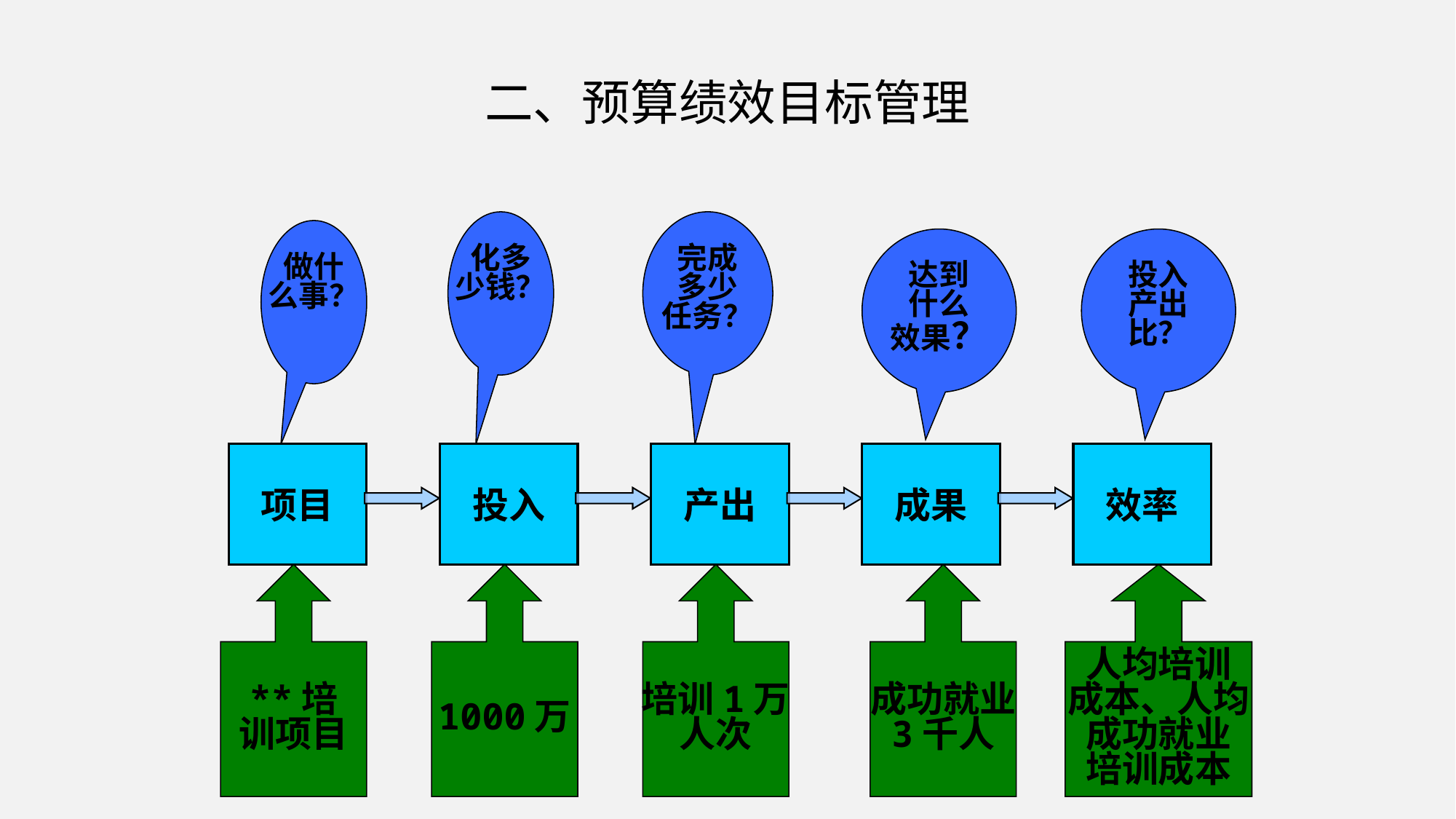

# 二、预算绩效目标管理
化多
少钱？
投入

完成
多少
任务？
产出

做什
么事？
项目
达到
什么
效果？
成果

投入
产出
比？
效率

**培
训项目
1000万
培训1万
人次
成功就业
3千人
人均培训
成本、人均
成功就业
培训成本